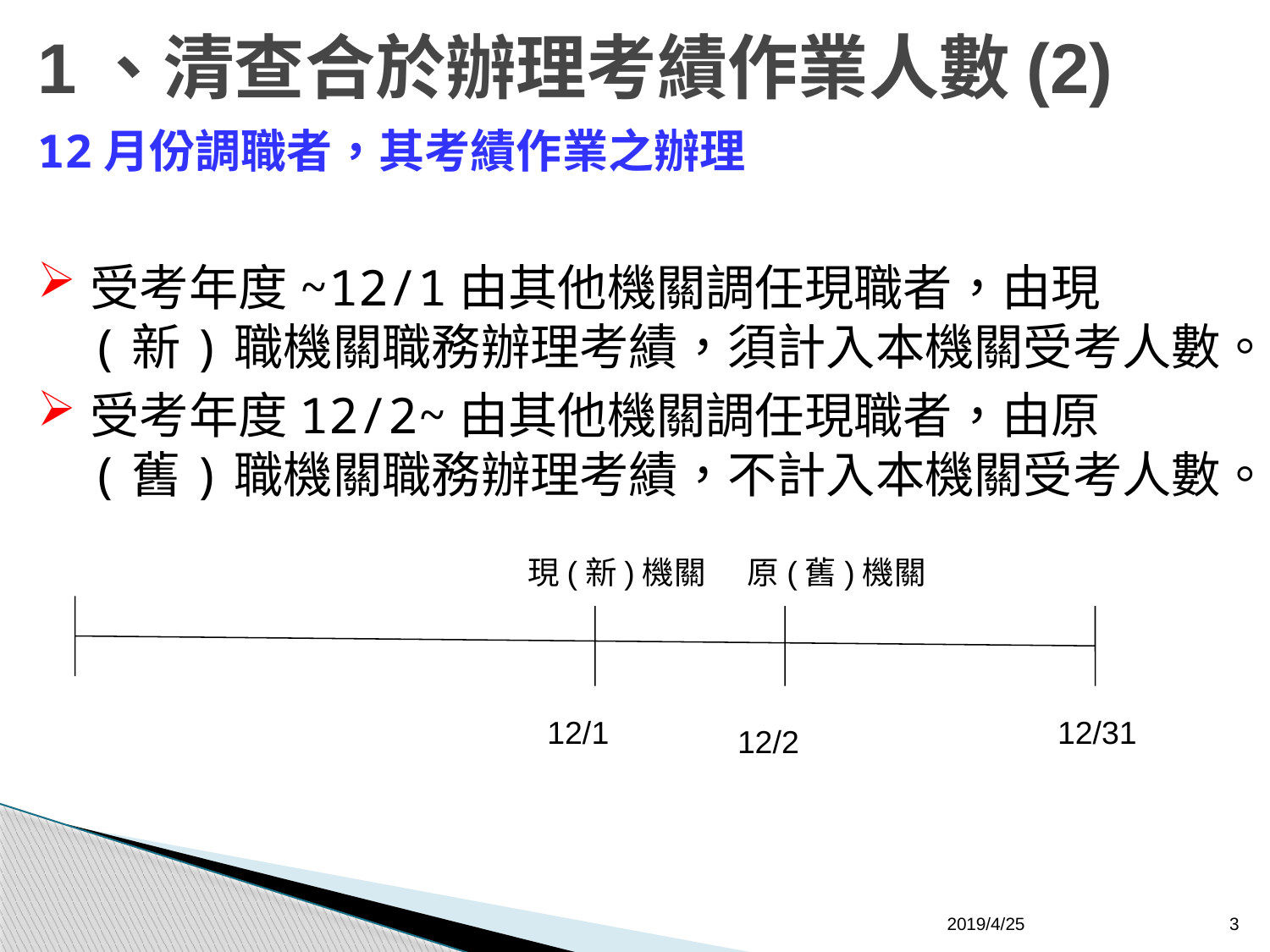

# 1、清查合於辦理考績作業人數(2)
12月份調職者，其考績作業之辦理

受考年度~12/1由其他機關調任現職者，由現(新)職機關職務辦理考績，須計入本機關受考人數。
受考年度12/2~由其他機關調任現職者，由原(舊)職機關職務辦理考績，不計入本機關受考人數。

現(新)機關
原(舊)機關

12/1
12/31
12/2
2019/4/25
3